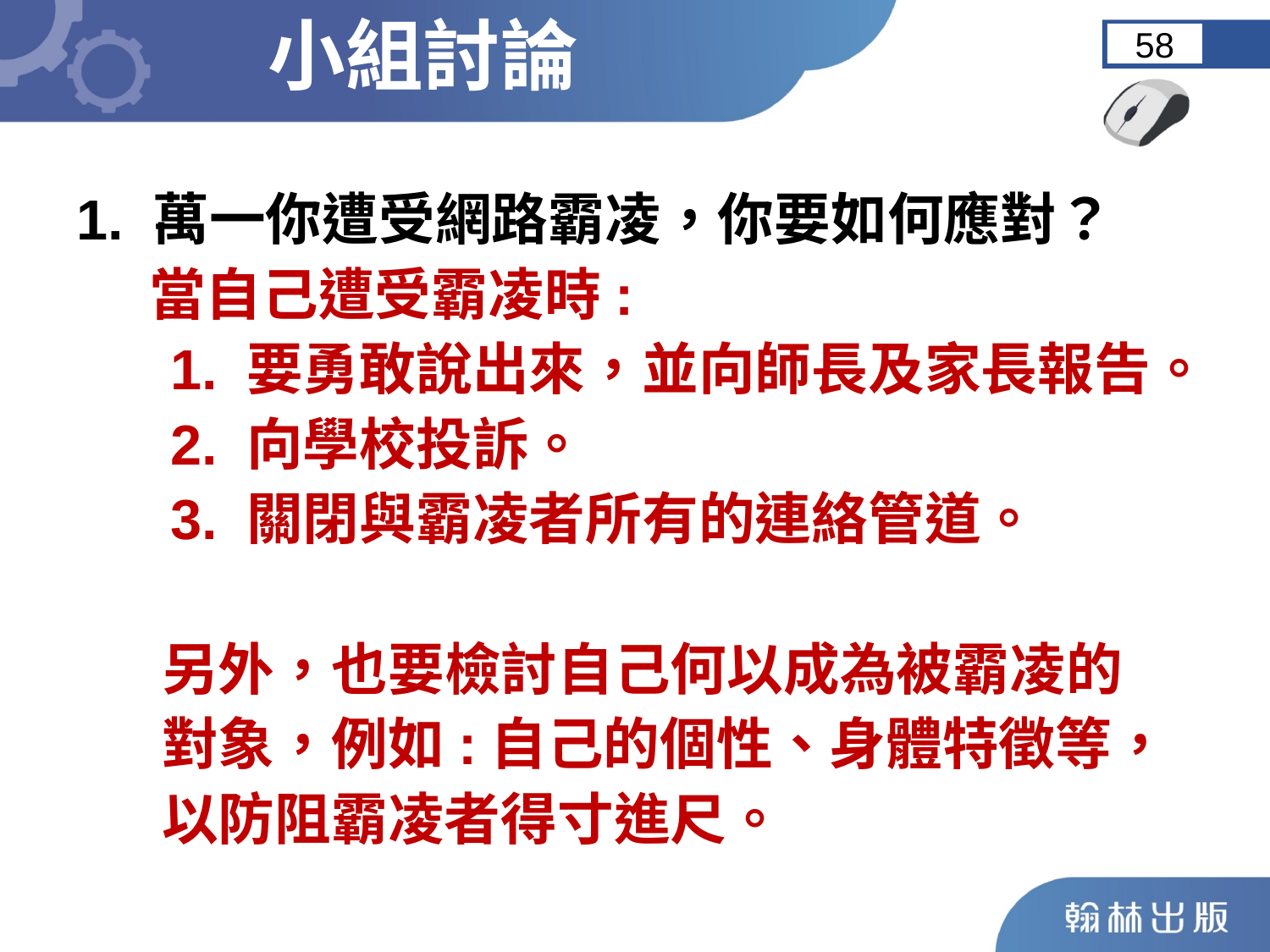

小組討論

58
  1. 萬一你遭受網路霸凌，你要如何應對？
       當自己遭受霸凌時:
        1. 要勇敢說出來，並向師長及家長報告。
        2. 向學校投訴。
        3. 關閉與霸凌者所有的連絡管道。

        另外，也要檢討自己何以成為被霸凌的
        對象，例如:自己的個性、身體特徵等，
        以防阻霸凌者得寸進尺。